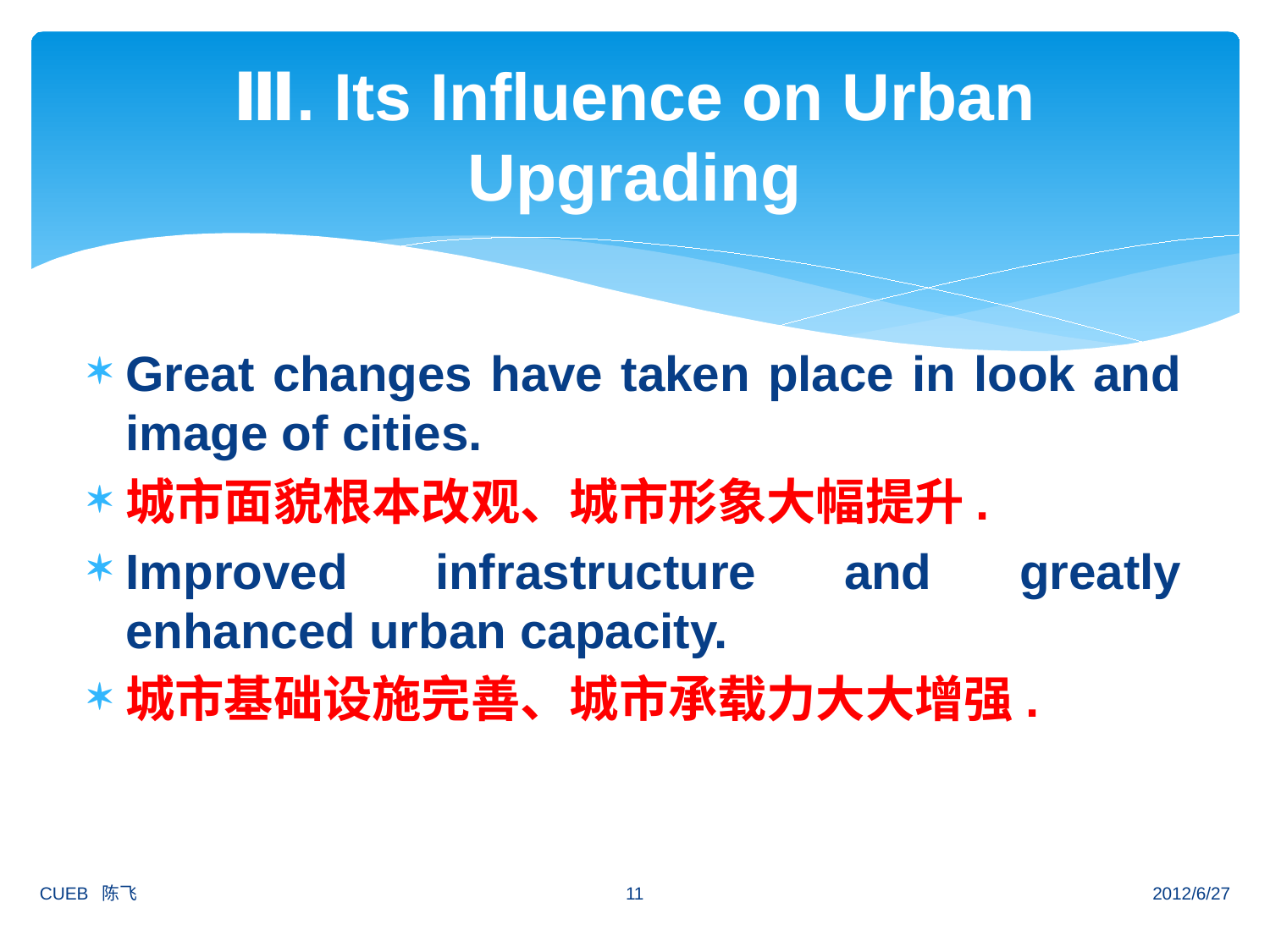

# Ⅲ. Its Influence on Urban Upgrading
Great changes have taken place in look and image of cities.
城市面貌根本改观、城市形象大幅提升.
Improved infrastructure and greatly enhanced urban capacity.
城市基础设施完善、城市承载力大大增强.
11
CUEB  陈飞
2012/6/27